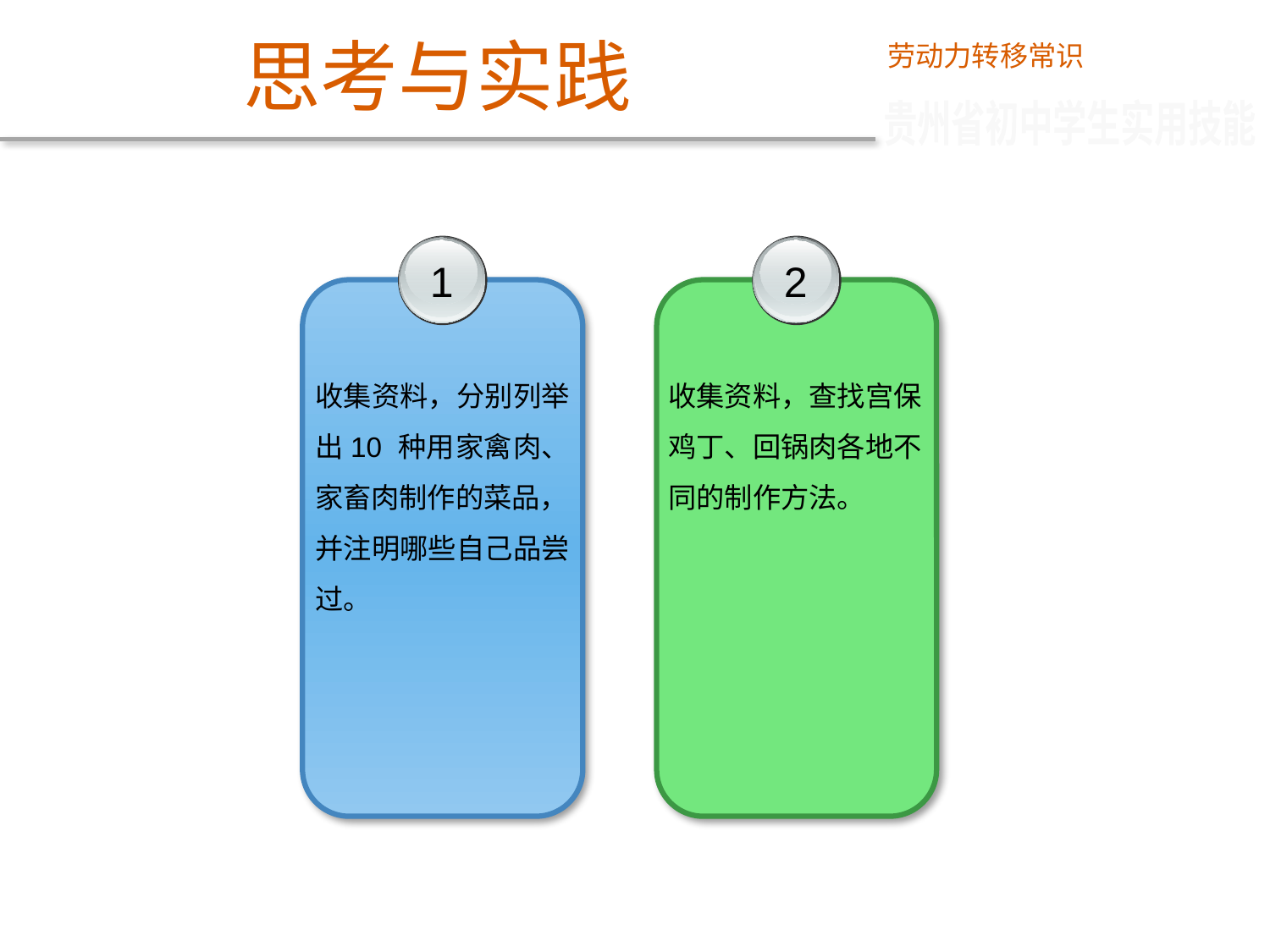

思考与实践
劳动力转移常识
贵州省初中学生实用技能

1

收集资料，分别列举出10 种用家禽肉、家畜肉制作的菜品，
并注明哪些自己品尝过。

2

收集资料，查找宫保鸡丁、回锅肉各地不同的制作方法。